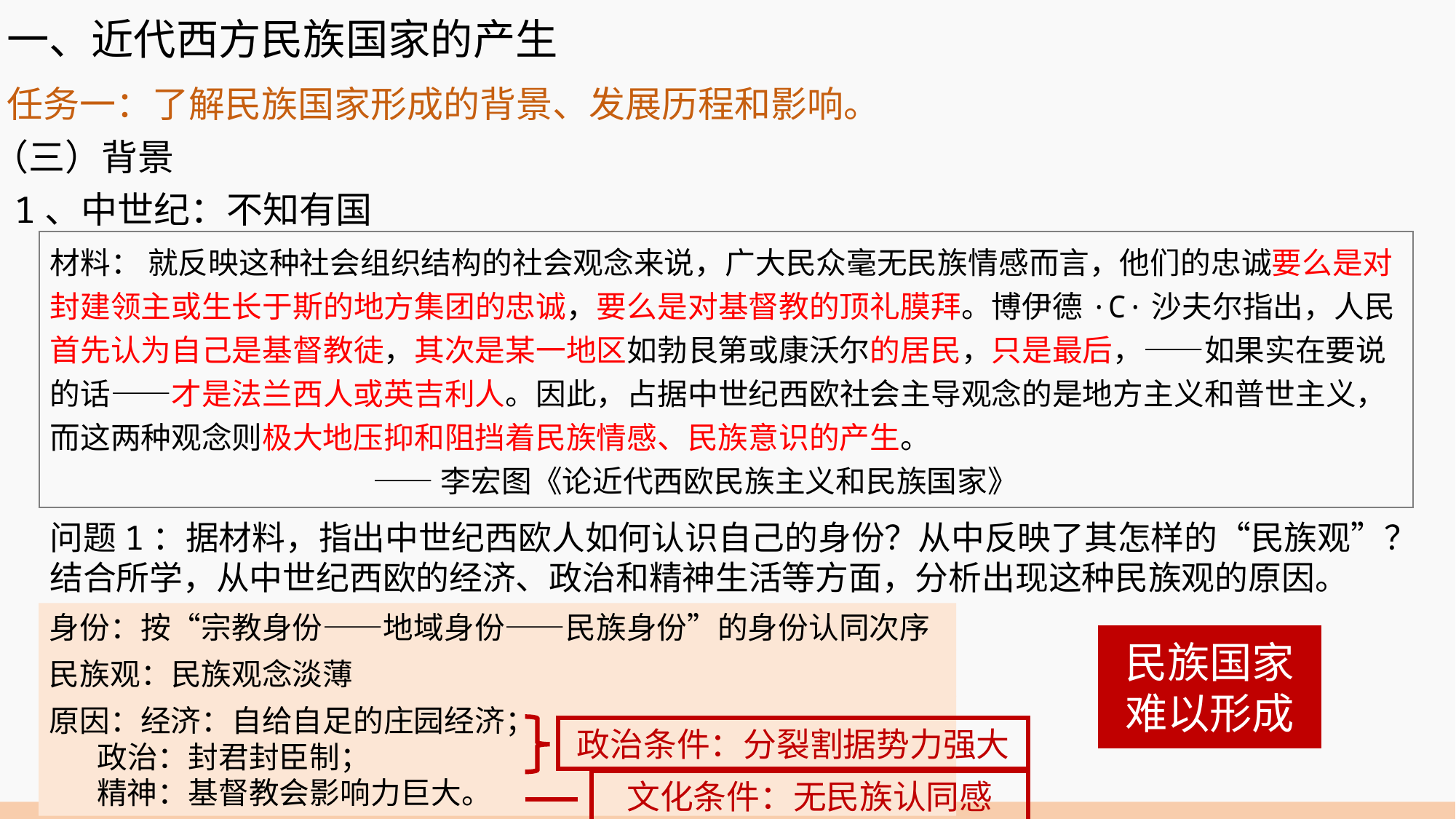

一、近代西方民族国家的产生
任务一：了解民族国家形成的背景、发展历程和影响。
（三）背景
 1、中世纪：不知有国
材料： 就反映这种社会组织结构的社会观念来说，广大民众毫无民族情感而言，他们的忠诚要么是对封建领主或生长于斯的地方集团的忠诚，要么是对基督教的顶礼膜拜。博伊德·C·沙夫尔指出，人民首先认为自己是基督教徒，其次是某一地区如勃艮第或康沃尔的居民，只是最后，——如果实在要说的话——才是法兰西人或英吉利人。因此，占据中世纪西欧社会主导观念的是地方主义和普世主义，而这两种观念则极大地压抑和阻挡着民族情感、民族意识的产生。
                                                ——李宏图《论近代西欧民族主义和民族国家》
问题1：据材料，指出中世纪西欧人如何认识自己的身份？从中反映了其怎样的“民族观”？结合所学，从中世纪西欧的经济、政治和精神生活等方面，分析出现这种民族观的原因。
身份：按“宗教身份——地域身份——民族身份”的身份认同次序
民族国家难以形成
民族观：民族观念淡薄
原因：经济：自给自足的庄园经济；
      政治：封君封臣制；
      精神：基督教会影响力巨大。

政治条件：分裂割据势力强大
文化条件：无民族认同感